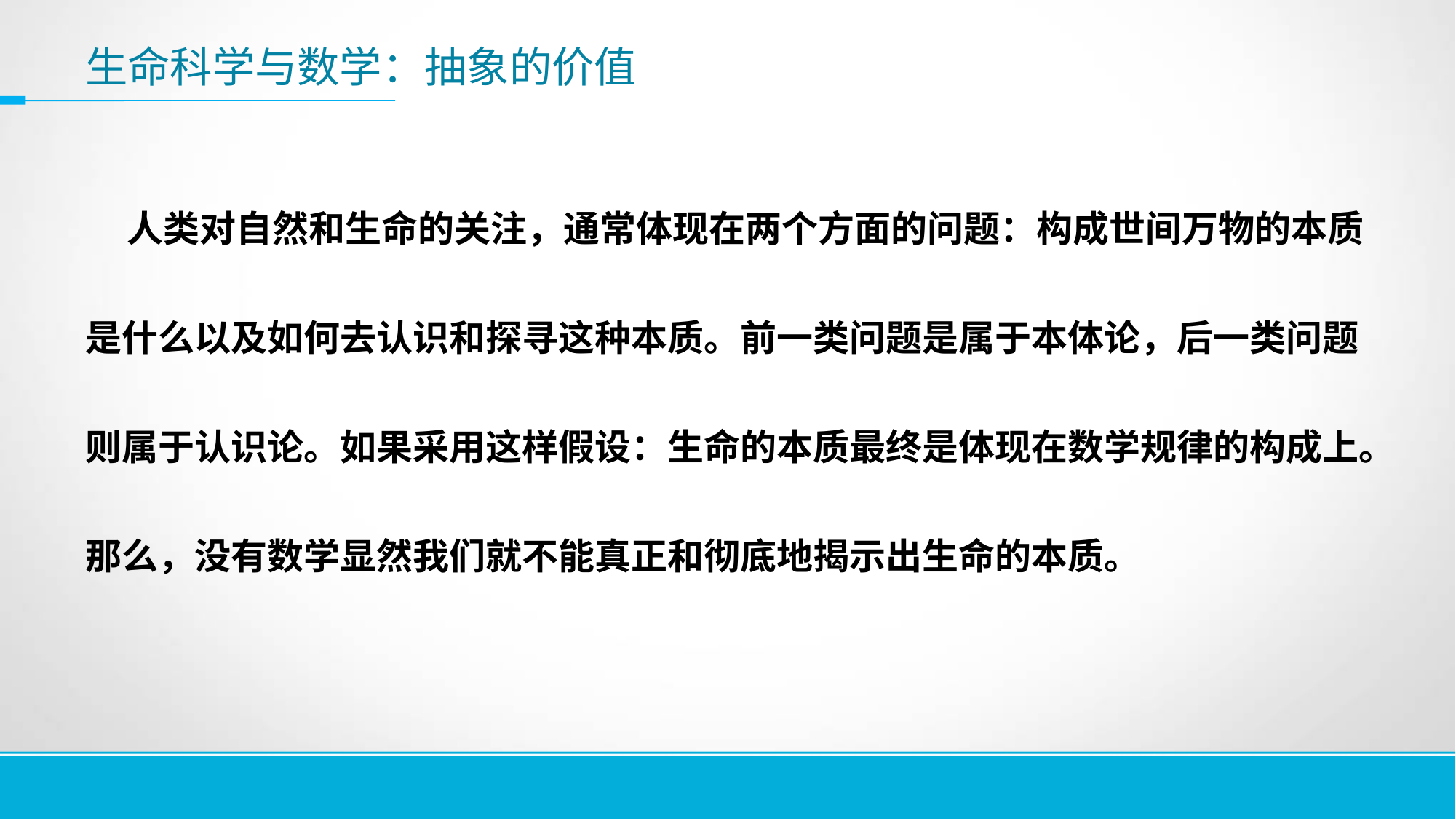

# 生命科学与数学：抽象的价值
    人类对自然和生命的关注，通常体现在两个方面的问题：构成世间万物的本质是什么以及如何去认识和探寻这种本质。前一类问题是属于本体论，后一类问题则属于认识论。如果采用这样假设：生命的本质最终是体现在数学规律的构成上。那么，没有数学显然我们就不能真正和彻底地揭示出生命的本质。